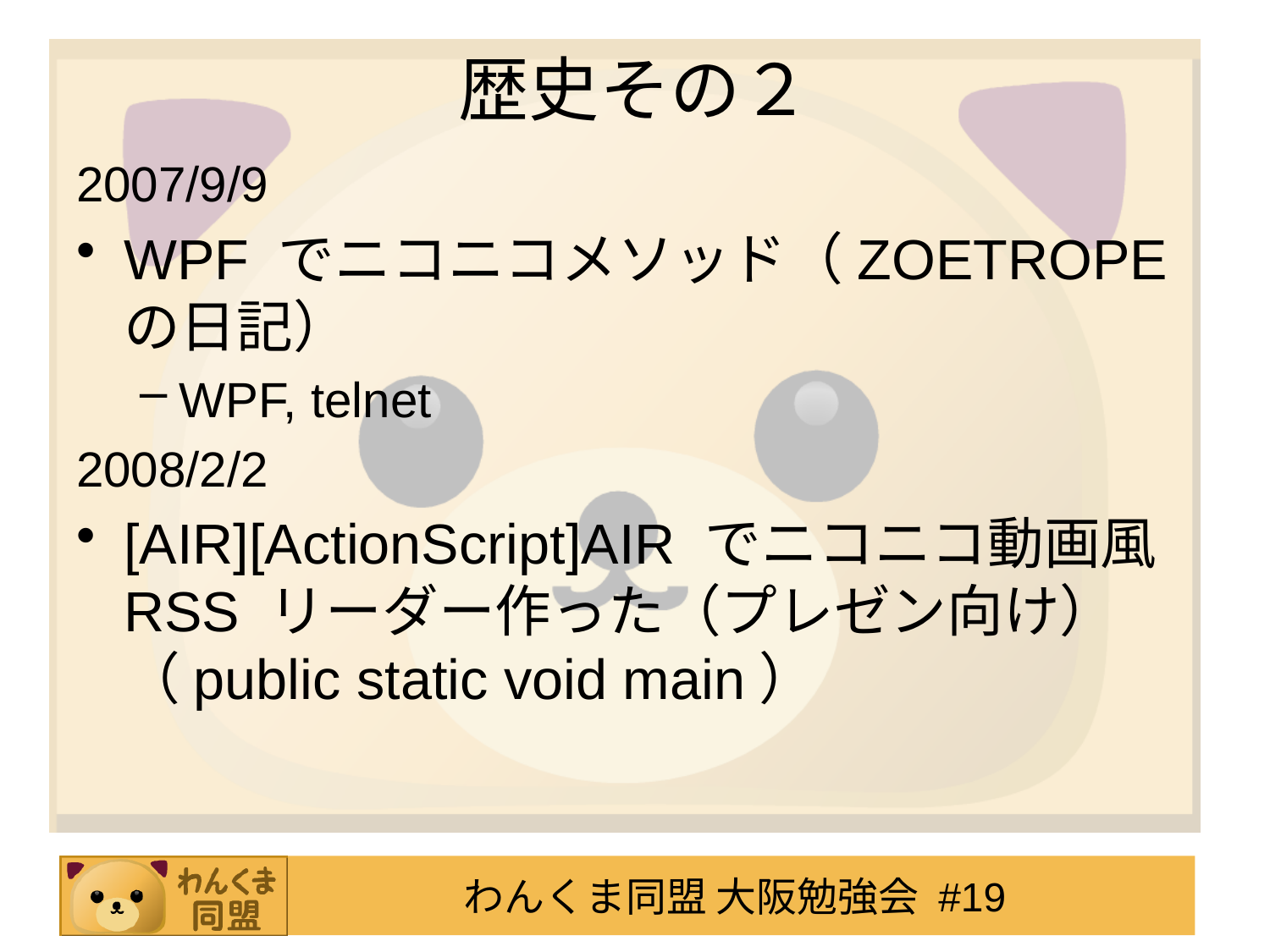

# 歴史その２
2007/9/9
WPF でニコニコメソッド（ZOETROPE の日記）
WPF, telnet
2008/2/2
[AIR][ActionScript]AIR でニコニコ動画風 RSS リーダー作った（プレゼン向け）（public static void main）